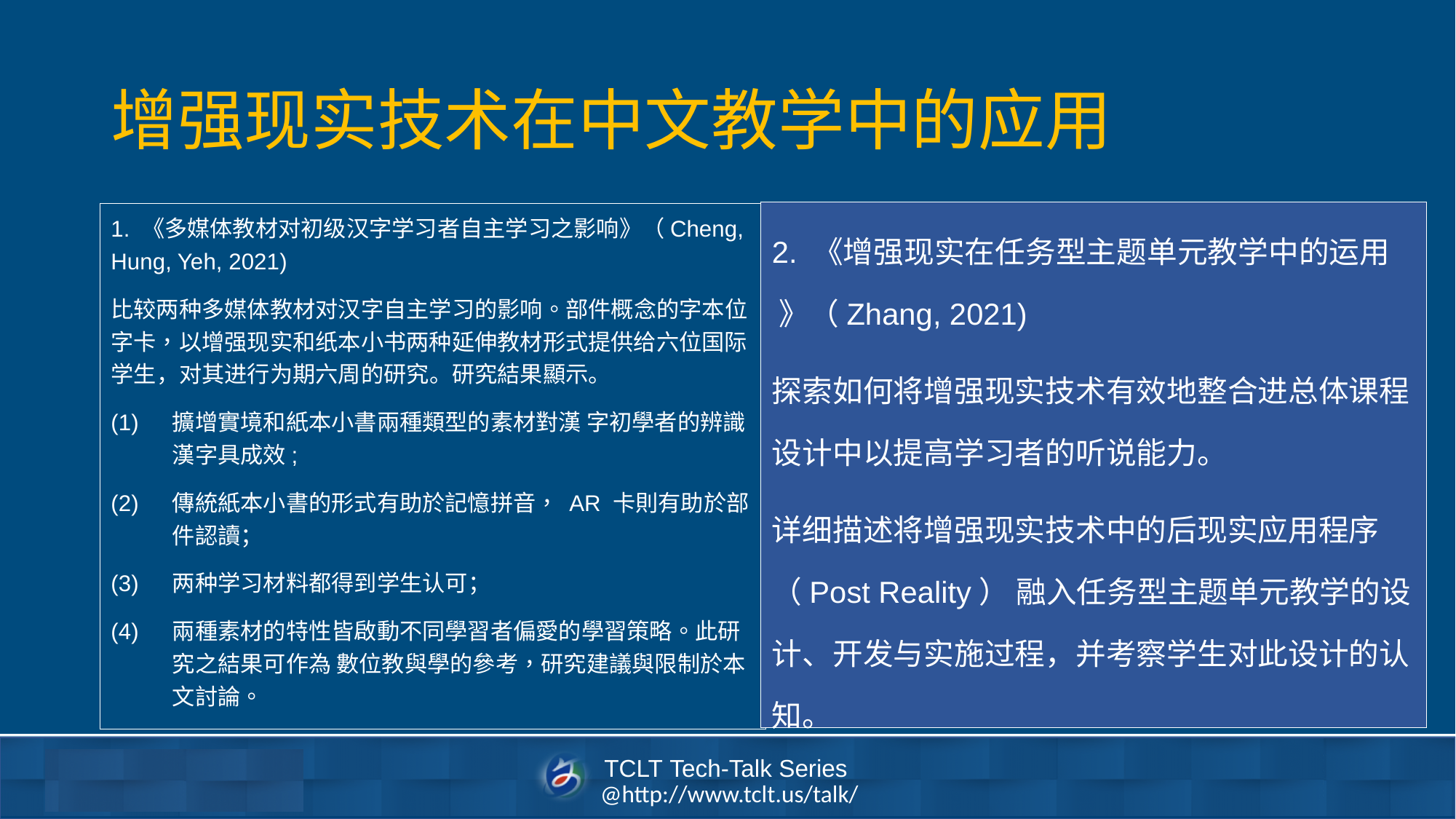

# 增强现实技术在中文教学中的应用
2. 《增强现实在任务型主题单元教学中的运用 》（Zhang, 2021)
探索如何将增强现实技术有效地整合进总体课程设计中以提高学习者的听说能力。
详细描述将增强现实技术中的后现实应用程序（Post Reality） 融入任务型主题单元教学的设计、开发与实施过程，并考察学生对此设计的认知。
1. 《多媒体教材对初级汉字学习者自主学习之影响》（Cheng, Hung, Yeh, 2021)
比较两种多媒体教材对汉字自主学习的影响。部件概念的字本位字卡，以增强现实和纸本小书两种延伸教材形式提供给六位国际学生，对其进行为期六周的研究。研究結果顯示。
擴增實境和紙本小書兩種類型的素材對漢 字初學者的辨識漢字具成效;
傳統紙本小書的形式有助於記憶拼音， AR 卡則有助於部件認讀；
两种学习材料都得到学生认可；
兩種素材的特性皆啟動不同學習者偏愛的學習策略。此研究之結果可作為 數位教與學的參考，研究建議與限制於本文討論。